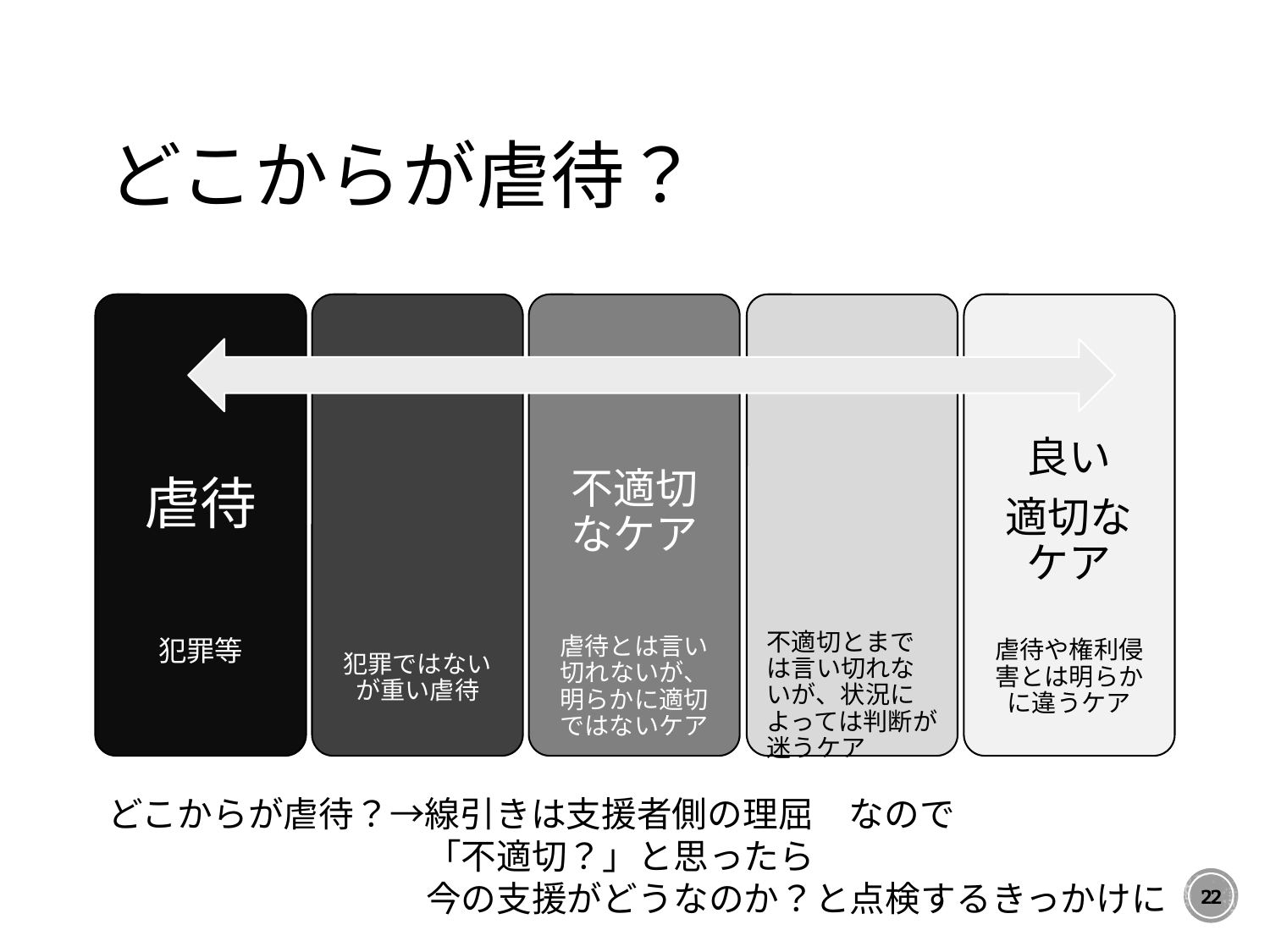

# どこからが虐待？
虐待

犯罪等

犯罪ではないが重い虐待

不適切なケア

虐待とは言い切れないが、明らかに適切ではないケア

不適切とまでは言い切れないが、状況によっては判断が迷うケア

良い
適切なケア

虐待や権利侵害とは明らかに違うケア

どこからが虐待？→線引きは支援者側の理屈　なので
　　　　　　　　　「不適切？」と思ったら
　　　　　　　　　今の支援がどうなのか？と点検するきっかけに
22